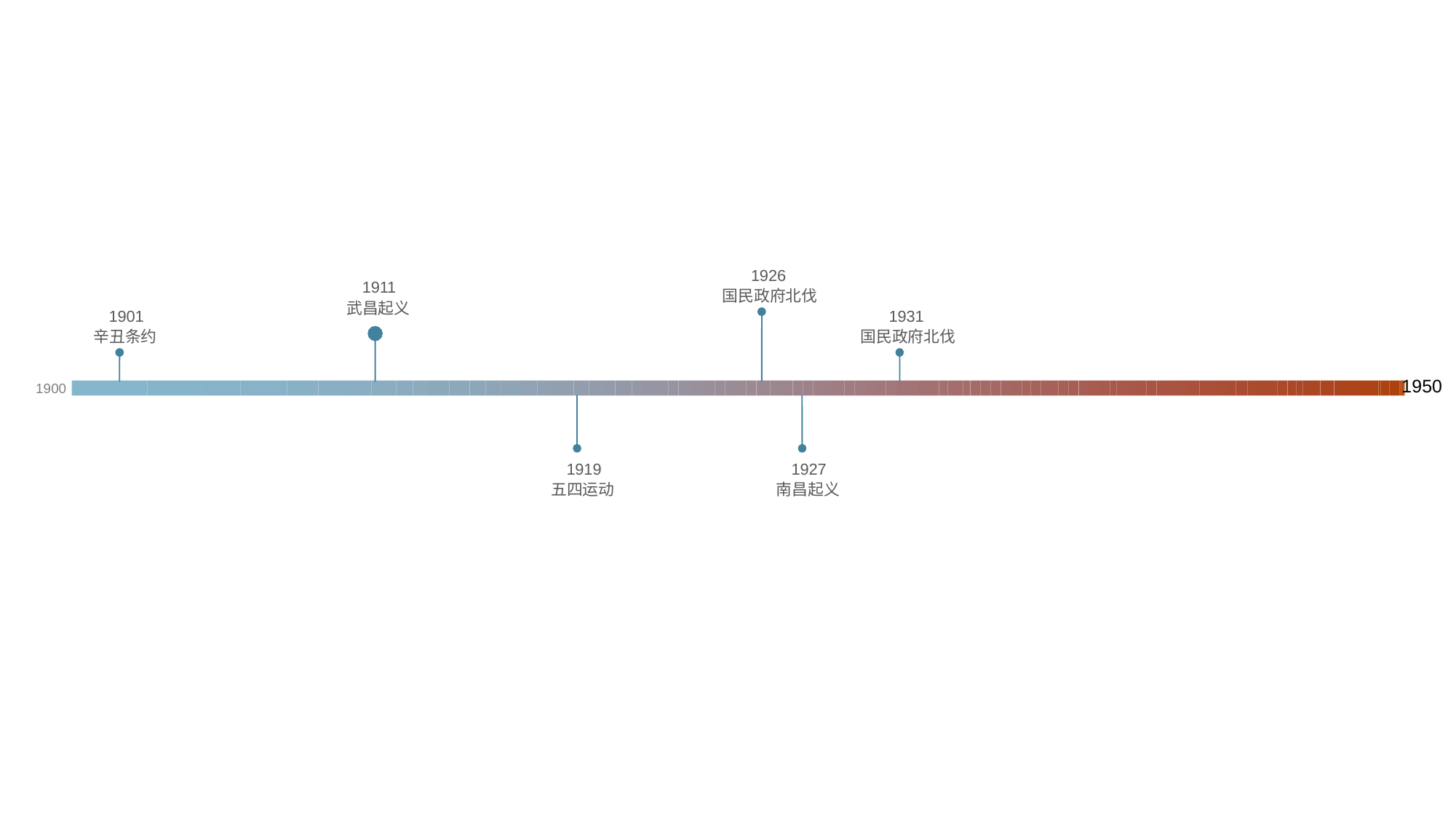

1926
1911
国民政府北伐
武昌起义
1901
1931

辛丑条约
国民政府北伐

1950
1900

1919
1927
五四运动
南昌起义